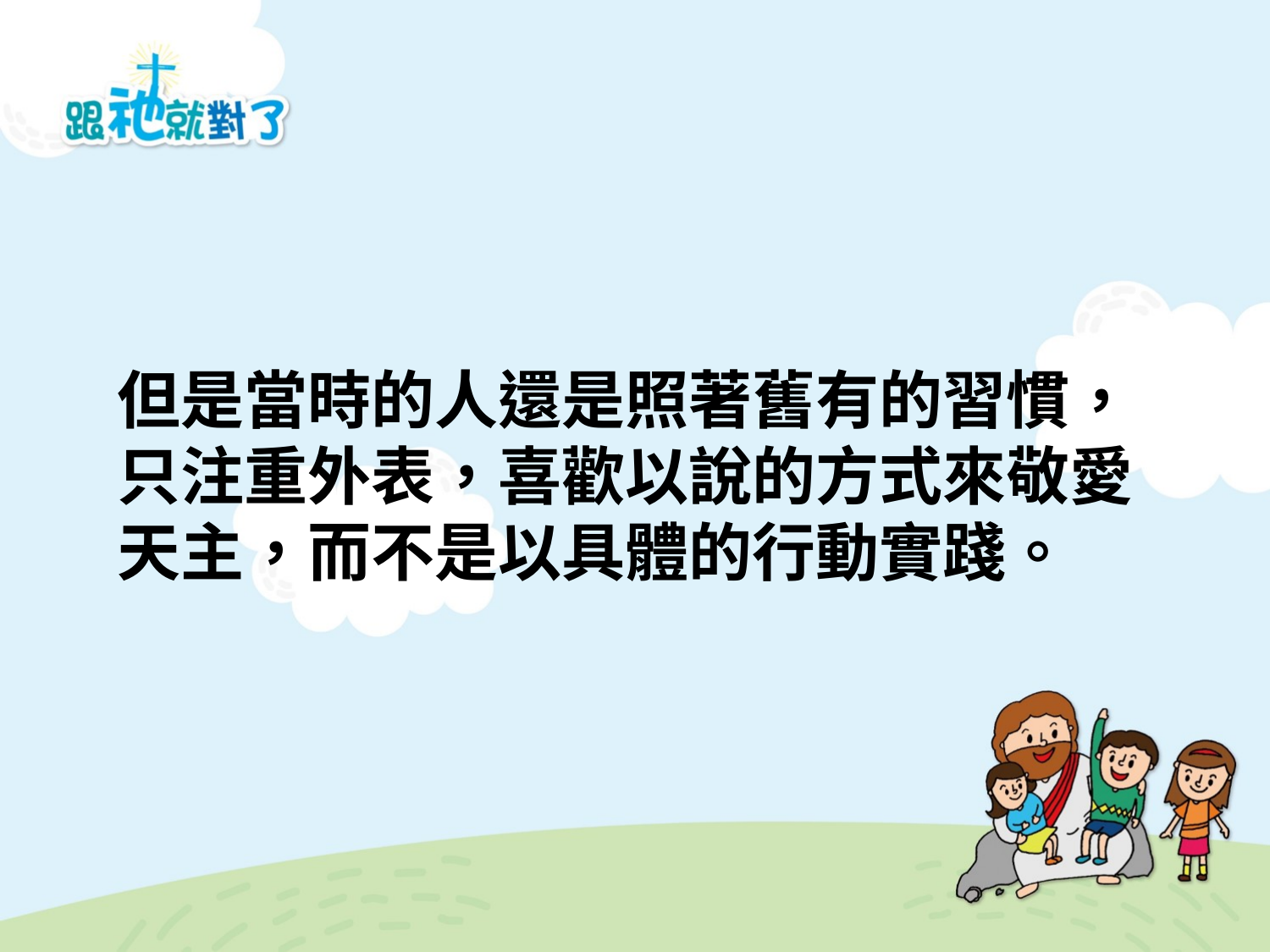

但是當時的人還是照著舊有的習慣，只注重外表，喜歡以說的方式來敬愛天主，而不是以具體的行動實踐。